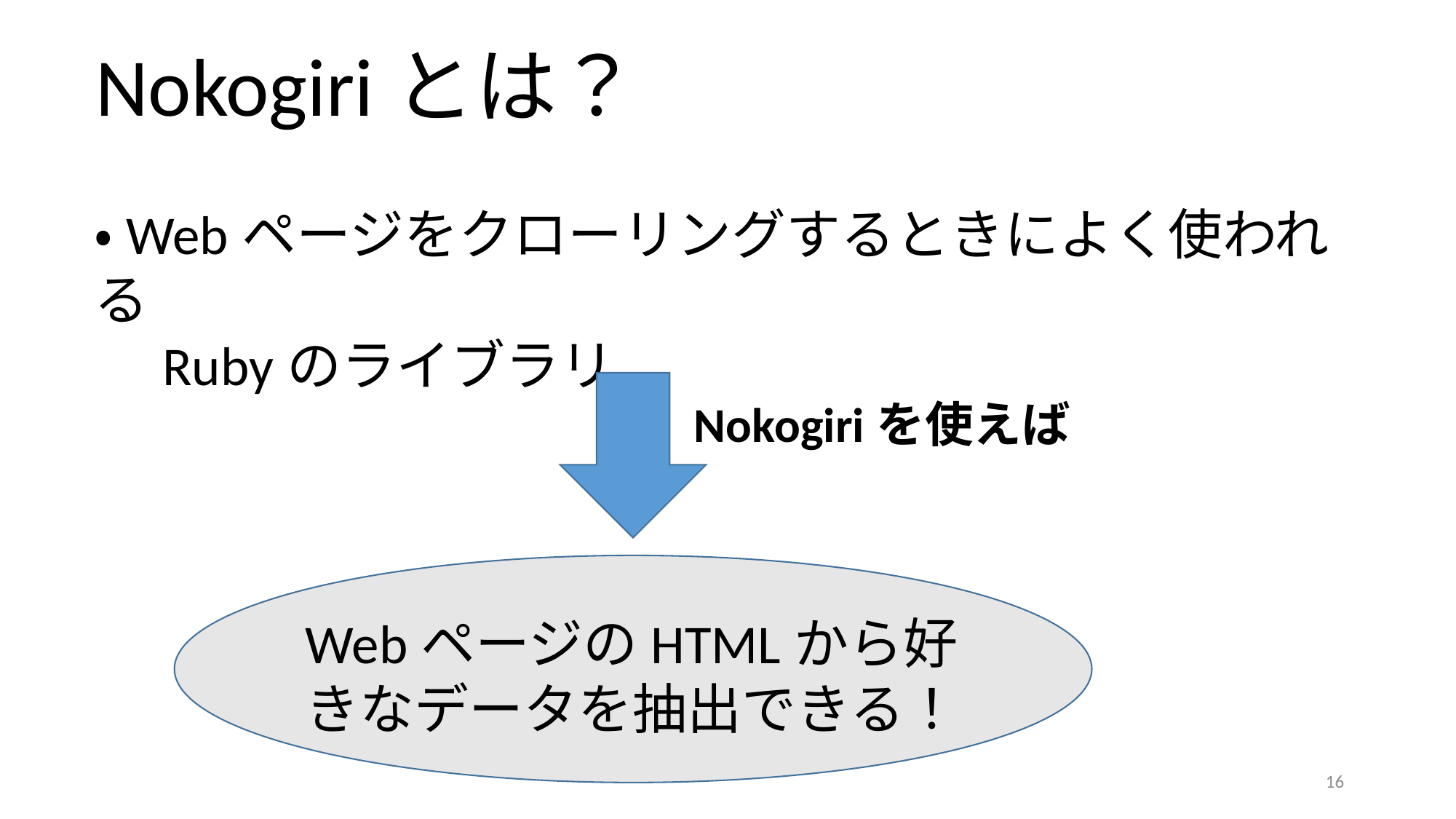

Nokogiriとは？
・Webページをクローリングするときによく使われる
　Rubyのライブラリ

Nokogiriを使えば

WebページのHTMLから好きなデータを抽出できる！
16